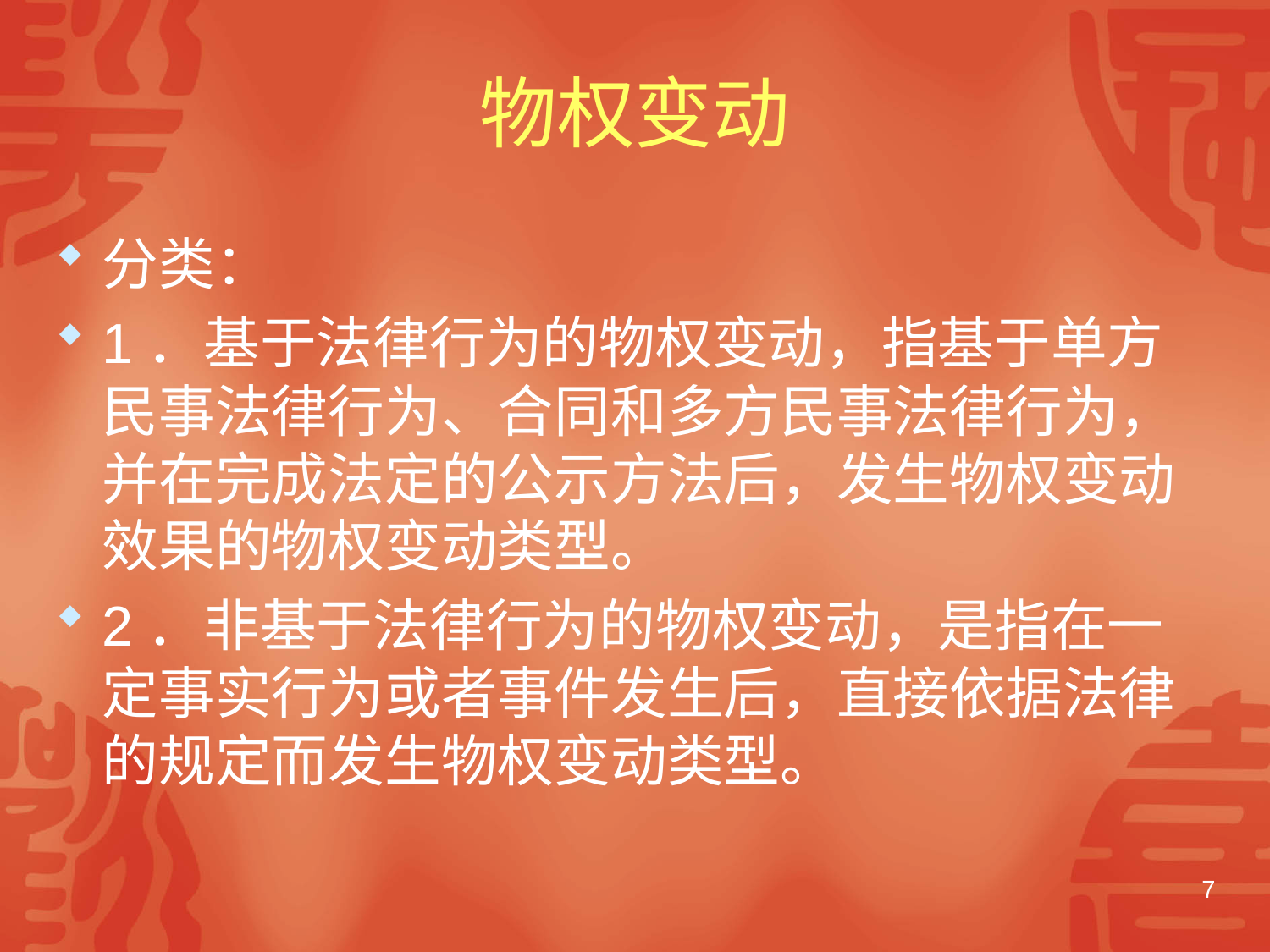

# 物权变动
分类：
1．基于法律行为的物权变动，指基于单方民事法律行为、合同和多方民事法律行为，并在完成法定的公示方法后，发生物权变动效果的物权变动类型。
2．非基于法律行为的物权变动，是指在一定事实行为或者事件发生后，直接依据法律的规定而发生物权变动类型。
7